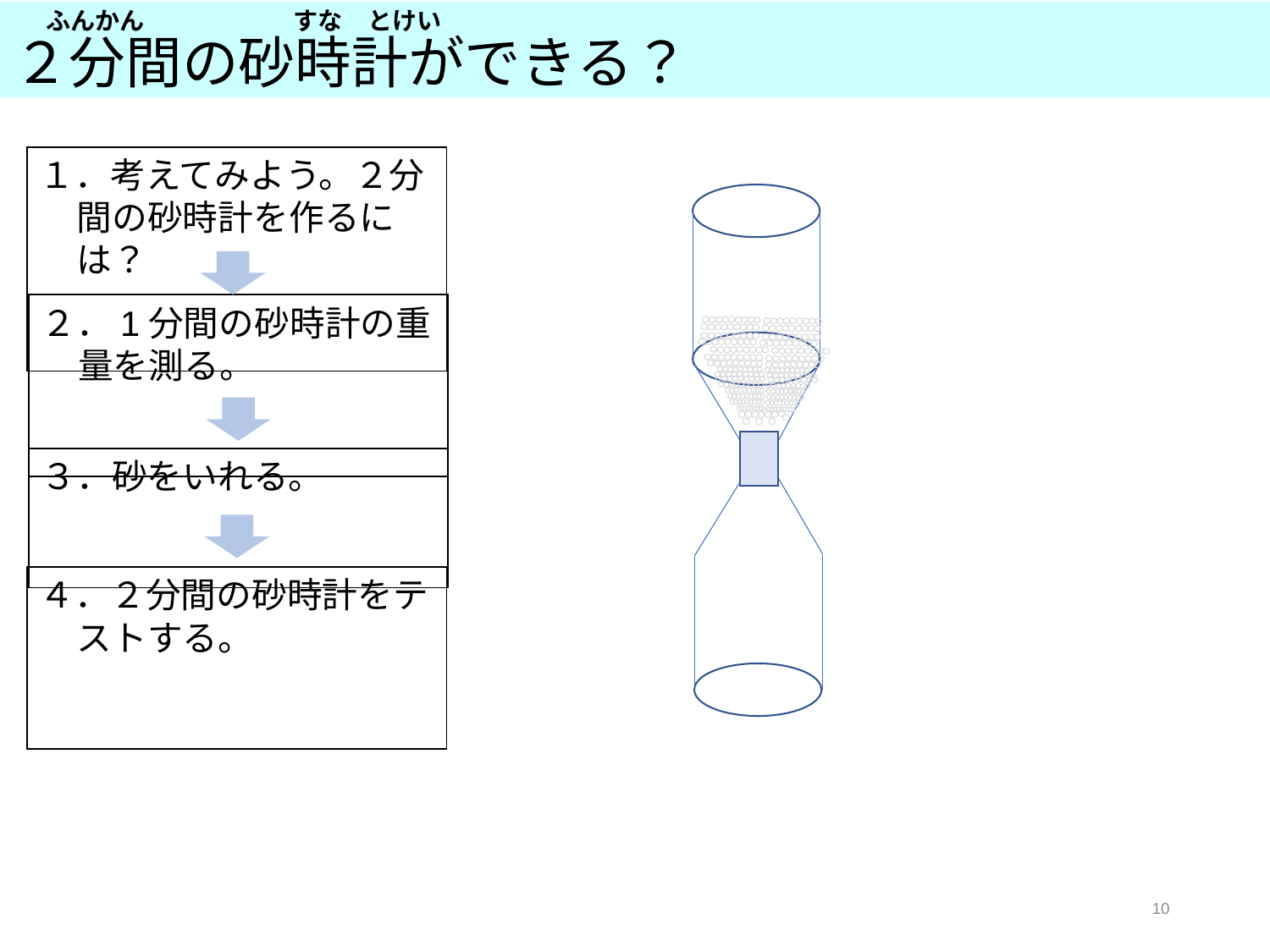

ふんかん　　　　　　すな　とけい
# ２分間の砂時計ができる？
１．考えてみよう。２分間の砂時計を作るには？

２．1分間の砂時計の重量を測る。

３．砂をいれる。

４．２分間の砂時計をテストする。
10